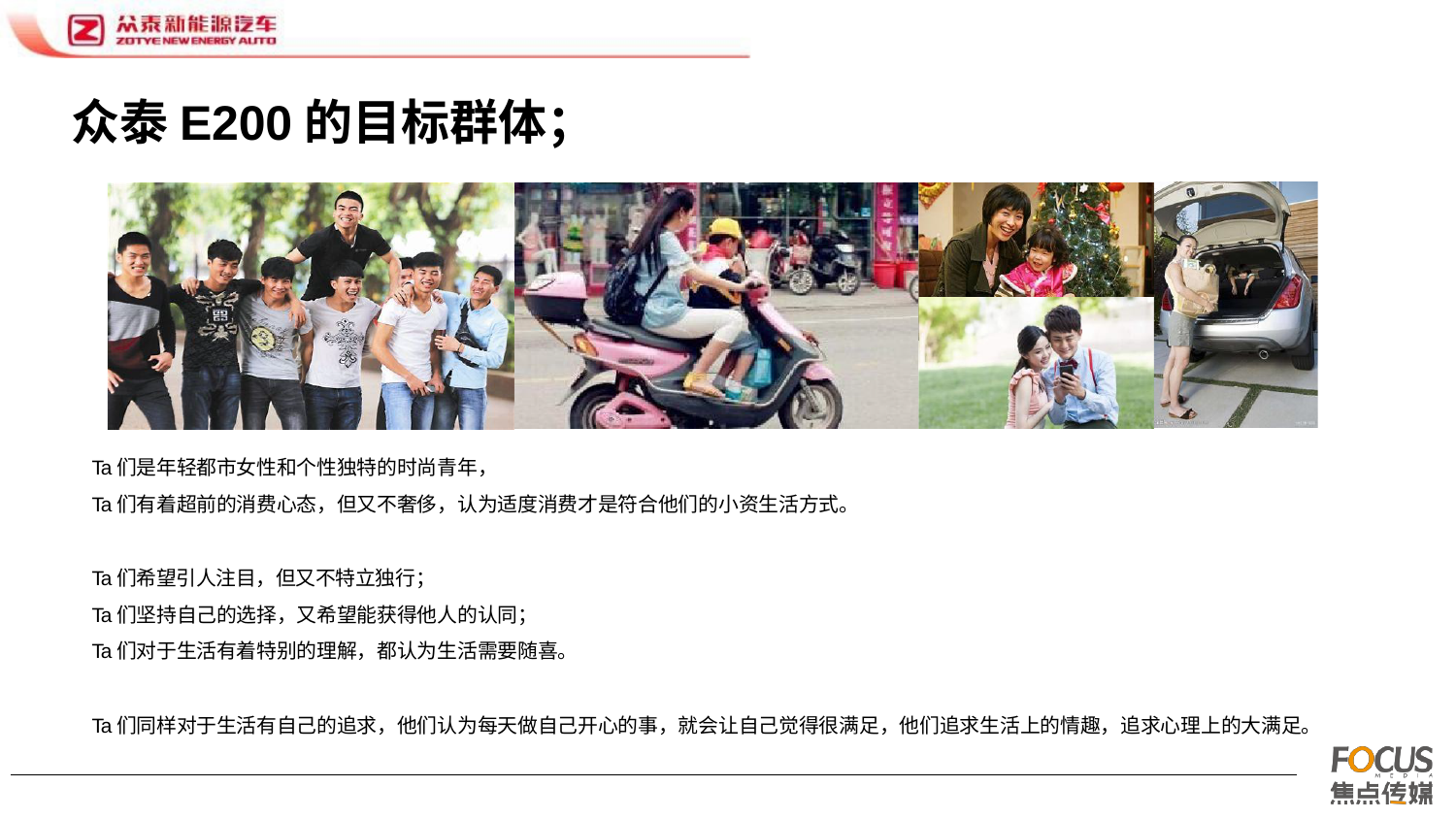

# 众泰E200的目标群体；

Ta们是年轻都市女性和个性独特的时尚青年，
Ta们有着超前的消费心态，但又不奢侈，认为适度消费才是符合他们的小资生活方式。

Ta们希望引人注目，但又不特立独行；
Ta们坚持自己的选择，又希望能获得他人的认同；
Ta们对于生活有着特别的理解，都认为生活需要随喜。

Ta们同样对于生活有自己的追求，他们认为每天做自己开心的事，就会让自己觉得很满足，他们追求生活上的情趣，追求心理上的大满足。